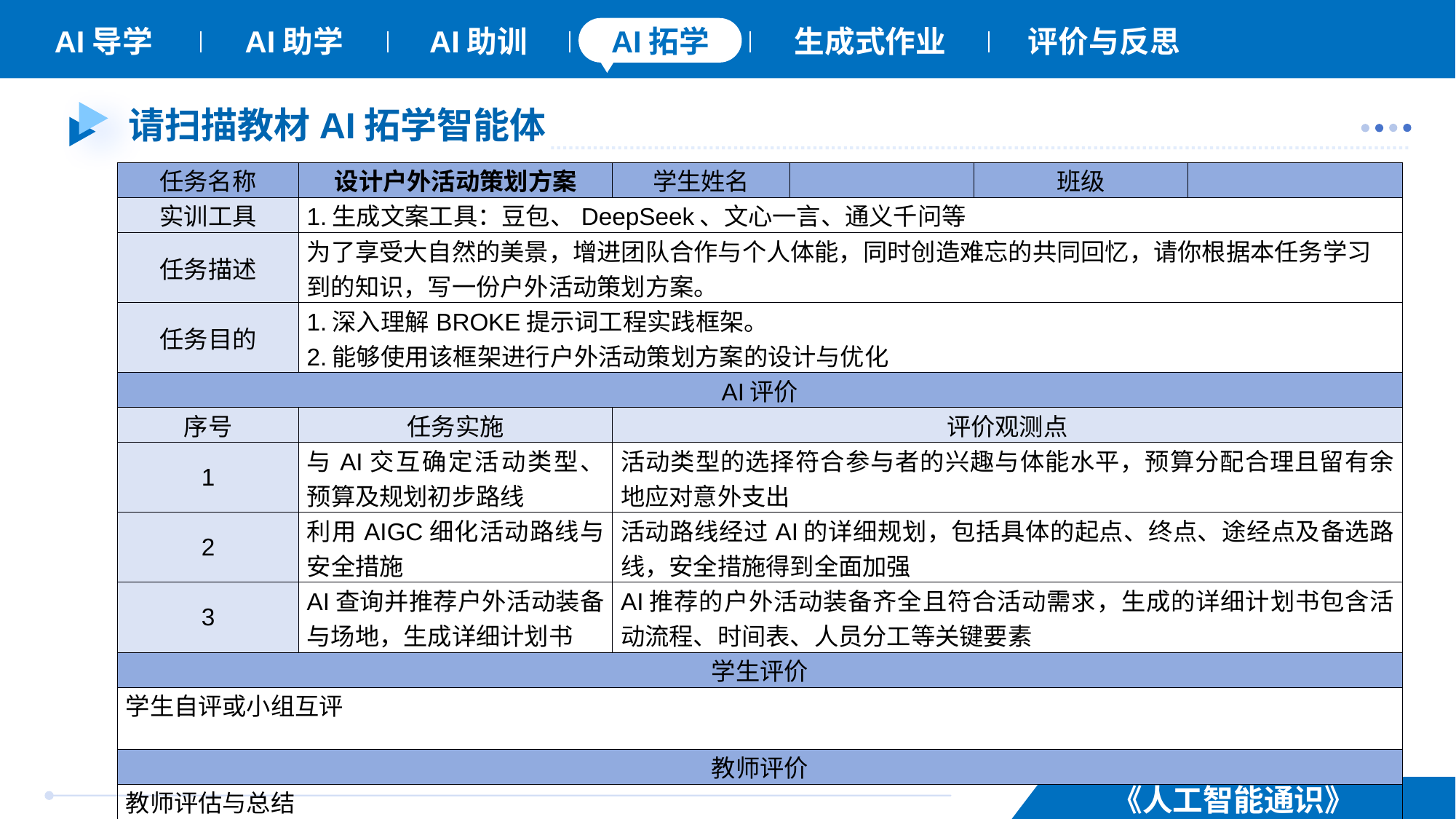

# 请扫描教材AI拓学智能体
| 任务名称 | 设计户外活动策划方案 | 学生姓名 |  | 班级 |  |
| --- | --- | --- | --- | --- | --- |
| 实训工具 | 1.生成文案工具：豆包、DeepSeek、文心一言、通义千问等 |  |  |  |  |
| 任务描述 | 为了享受大自然的美景，增进团队合作与个人体能，同时创造难忘的共同回忆，请你根据本任务学习到的知识，写一份户外活动策划方案。 |  |  |  |  |
| 任务目的 | 1.深入理解BROKE提示词工程实践框架。 2.能够使用该框架进行户外活动策划方案的设计与优化 |  |  |  |  |
| AI评价 |  |  |  |  |  |
| 序号 | 任务实施 | 评价观测点 |  |  |  |
| 1 | 与AI交互确定活动类型、预算及规划初步路线 | 活动类型的选择符合参与者的兴趣与体能水平，预算分配合理且留有余地应对意外支出 |  |  |  |
| 2 | 利用AIGC细化活动路线与安全措施 | 活动路线经过AI的详细规划，包括具体的起点、终点、途经点及备选路线，安全措施得到全面加强 |  |  |  |
| 3 | AI查询并推荐户外活动装备与场地，生成详细计划书 | AI推荐的户外活动装备齐全且符合活动需求，生成的详细计划书包含活动流程、时间表、人员分工等关键要素 |  |  |  |
| 学生评价 |  |  |  |  |  |
| 学生自评或小组互评 |  |  |  |  |  |
| 教师评价 |  |  |  |  |  |
| 教师评估与总结 |  |  |  |  |  |